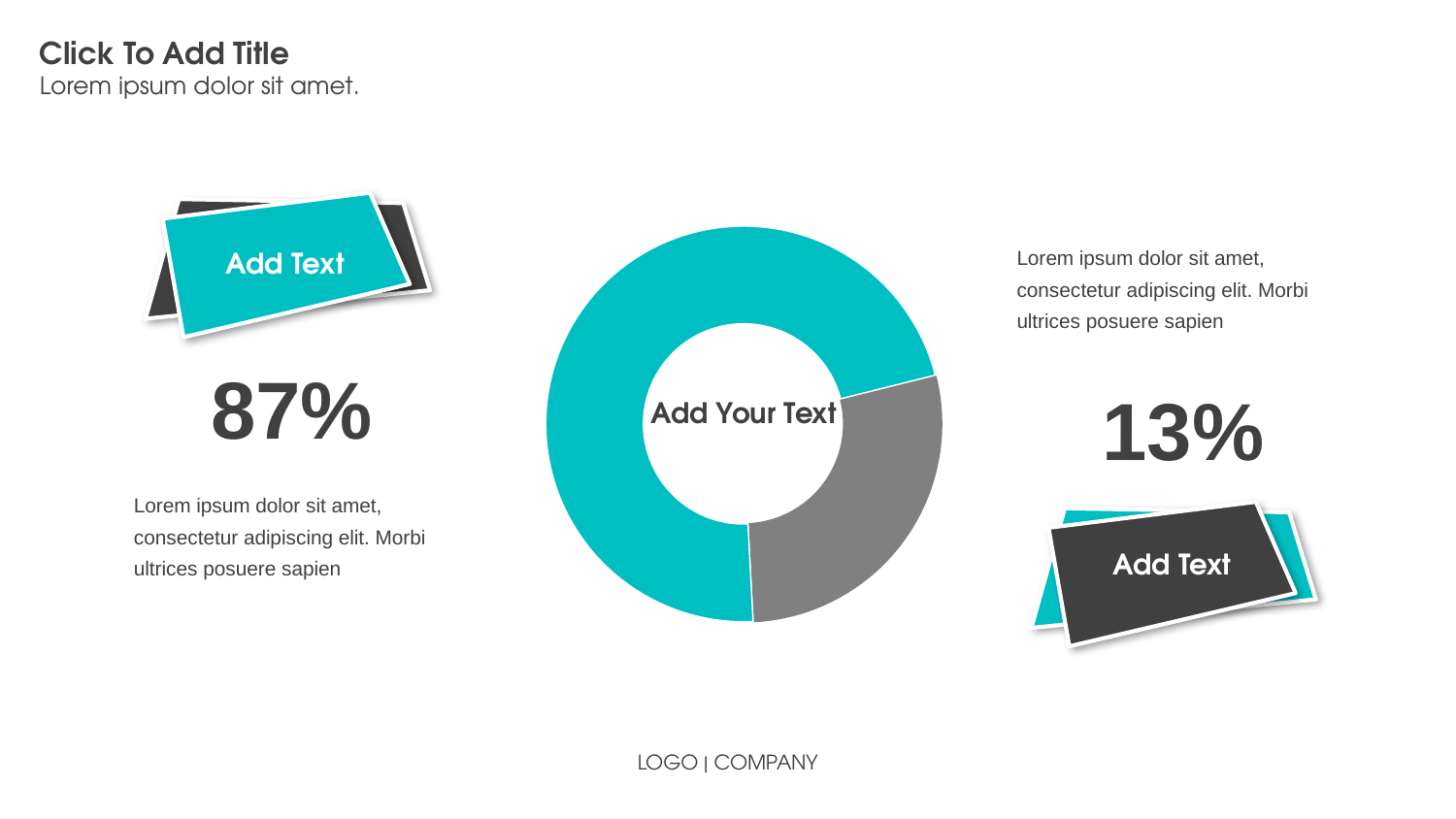

Click To Add Title
Lorem ipsum dolor sit amet.

### Chart

| Category | 销售额 |
|---|---|
| 上半年 | 8.200000000000001 |
| 下半年 | 3.2 |
Lorem ipsum dolor sit amet, consectetur adipiscing elit. Morbi ultrices posuere sapien
Add Text
87%
13%
Add Your Text
Lorem ipsum dolor sit amet, consectetur adipiscing elit. Morbi ultrices posuere sapien

Add Text
LOGO | COMPANY